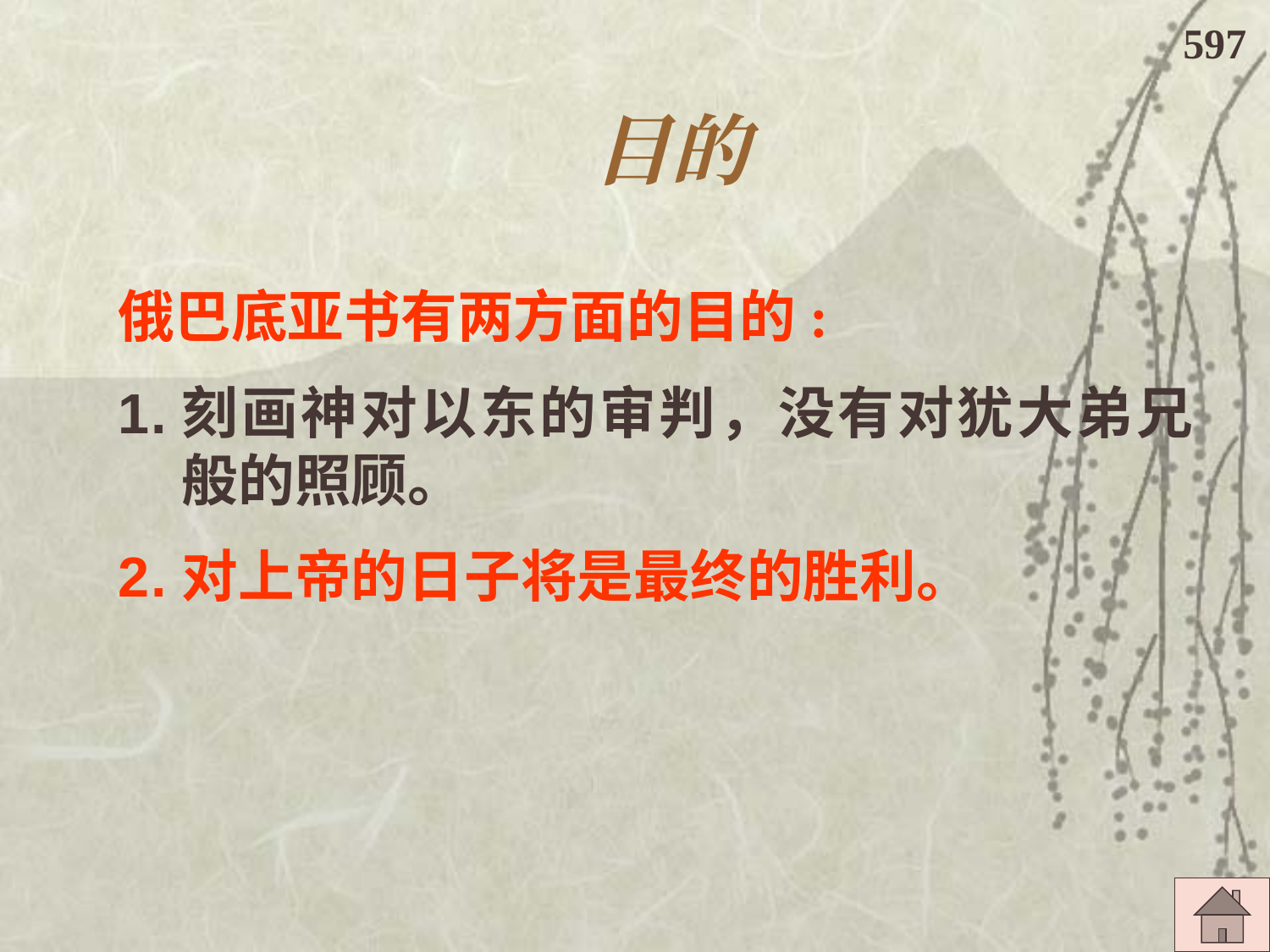

597
# 目的
俄巴底亚书有两方面的目的:
刻画神对以东的审判，没有对犹大弟兄般的照顾。
对上帝的日子将是最终的胜利。